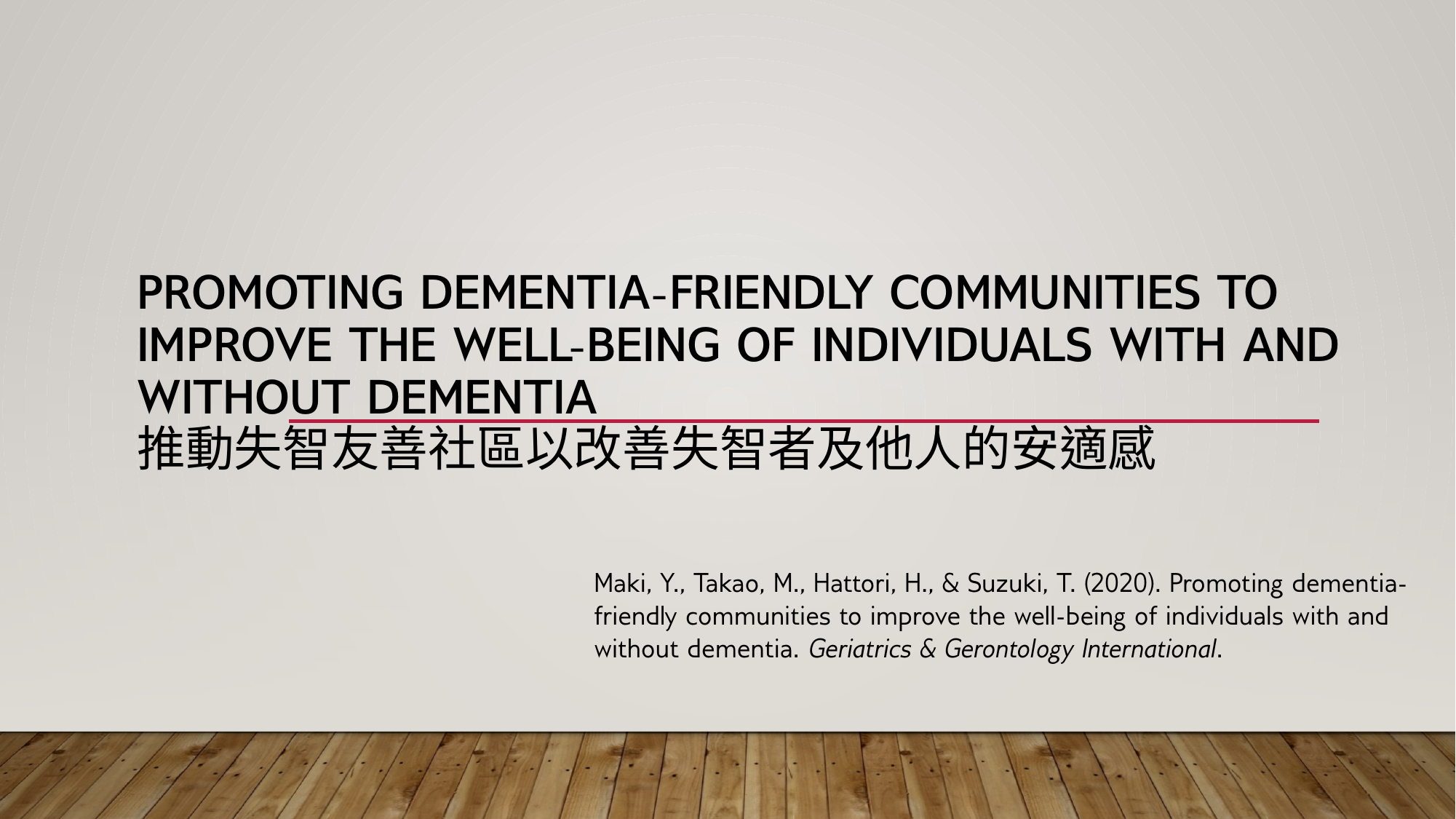

# Promoting Dementia-friendly Communities to Improve the Well-being of Individuals with and without Dementia 推動失智友善社區以改善失智者及他人的安適感
Maki, Y., Takao, M., Hattori, H., & Suzuki, T. (2020). Promoting dementia‐friendly communities to improve the well‐being of individuals with and without dementia. Geriatrics & Gerontology International.